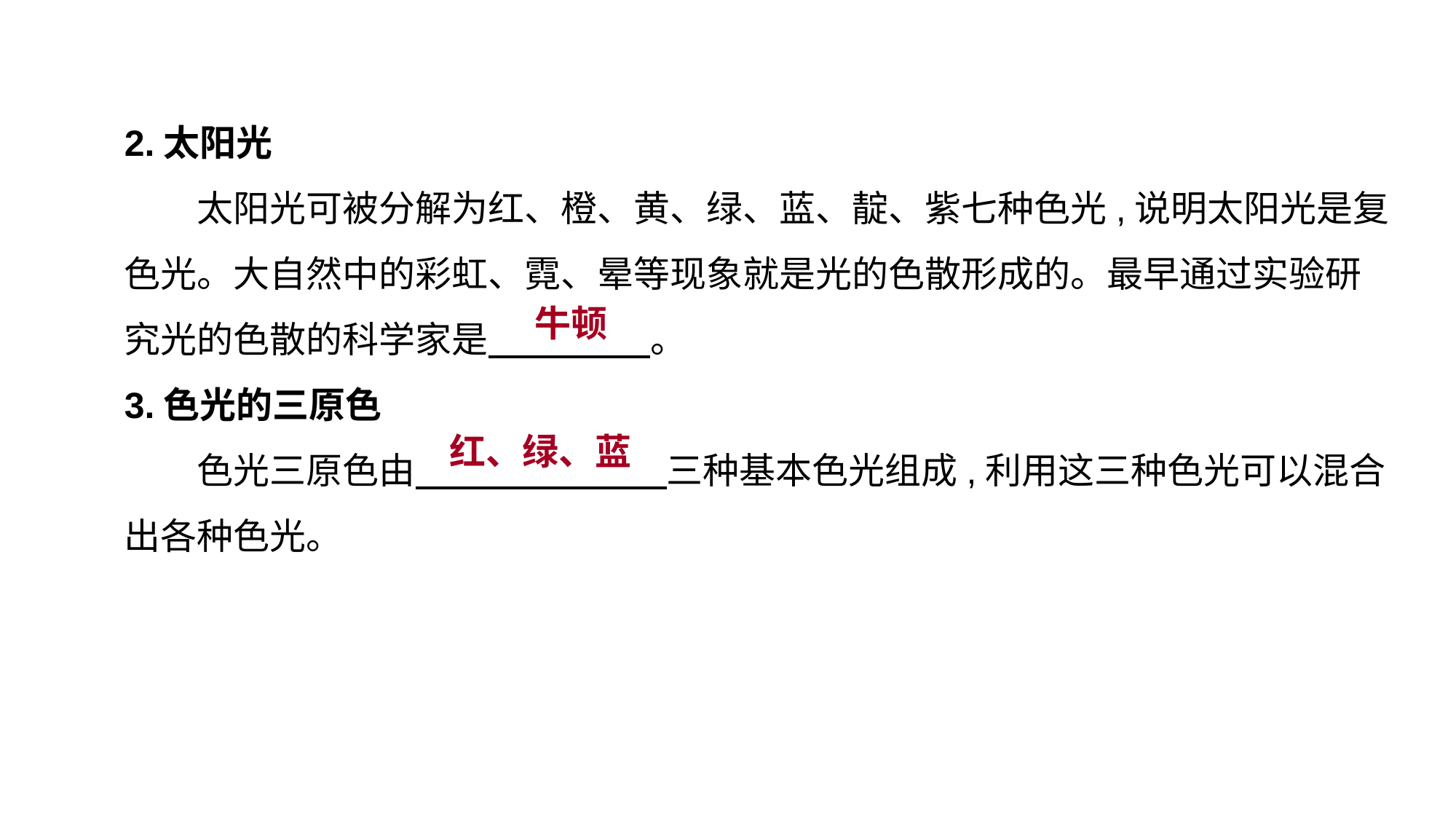

2.太阳光
　　太阳光可被分解为红、橙、黄、绿、蓝、靛、紫七种色光,说明太阳光是复色光。大自然中的彩虹、霓、晕等现象就是光的色散形成的。最早通过实验研究光的色散的科学家是　　  　　。
3.色光的三原色
　　色光三原色由　　    　　　　三种基本色光组成,利用这三种色光可以混合出各种色光。
牛顿
红、绿、蓝